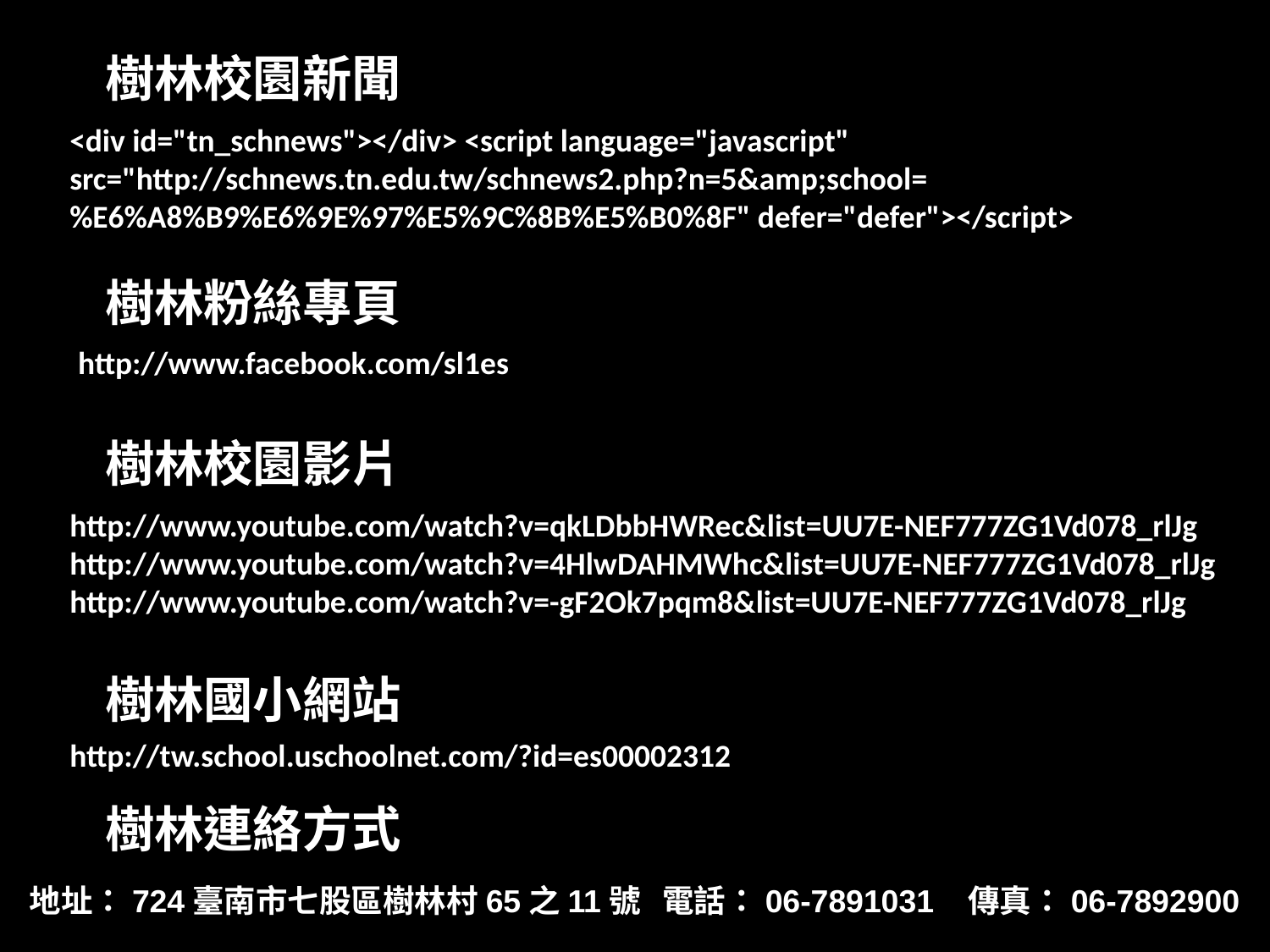

樹林校園新聞
<div id="tn_schnews"></div> <script language="javascript" src="http://schnews.tn.edu.tw/schnews2.php?n=5&amp;school=%E6%A8%B9%E6%9E%97%E5%9C%8B%E5%B0%8F" defer="defer"></script>
樹林粉絲專頁
http://www.facebook.com/sl1es
樹林校園影片
http://www.youtube.com/watch?v=qkLDbbHWRec&list=UU7E-NEF777ZG1Vd078_rlJg
http://www.youtube.com/watch?v=4HlwDAHMWhc&list=UU7E-NEF777ZG1Vd078_rlJg
http://www.youtube.com/watch?v=-gF2Ok7pqm8&list=UU7E-NEF777ZG1Vd078_rlJg
樹林國小網站
http://tw.school.uschoolnet.com/?id=es00002312
樹林連絡方式
地址：724臺南市七股區樹林村65之11號   電話：06-7891031   傳真：06-7892900